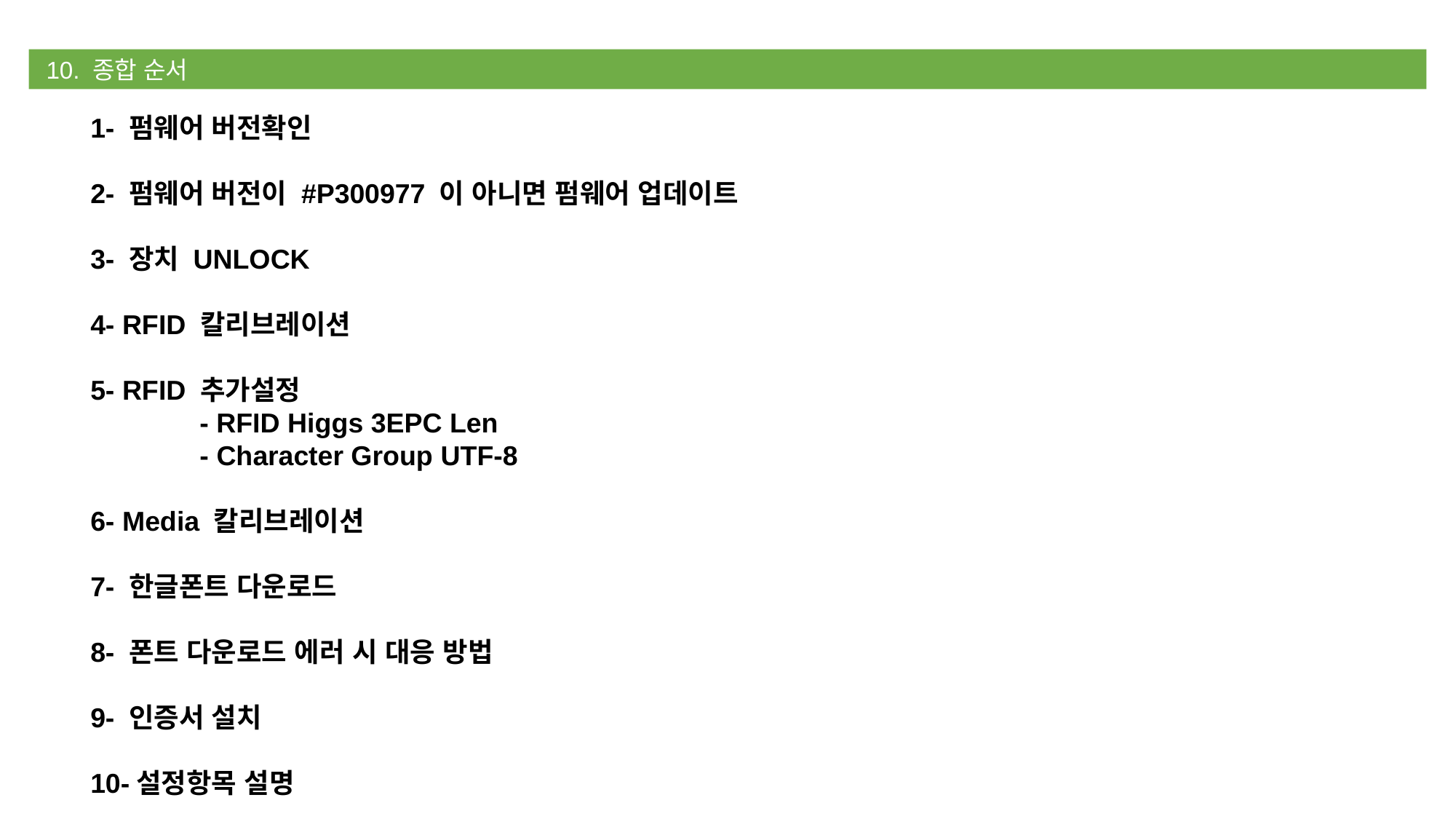

10. 종합 순서
1- 펌웨어 버전확인

2- 펌웨어 버전이 #P300977 이 아니면 펌웨어 업데이트

3- 장치 UNLOCK

4- RFID 칼리브레이션

5- RFID 추가설정
	- RFID Higgs 3EPC Len
	- Character Group UTF-8

6- Media 칼리브레이션

7- 한글폰트 다운로드

8- 폰트 다운로드 에러 시 대응 방법

9- 인증서 설치

10-설정항목 설명